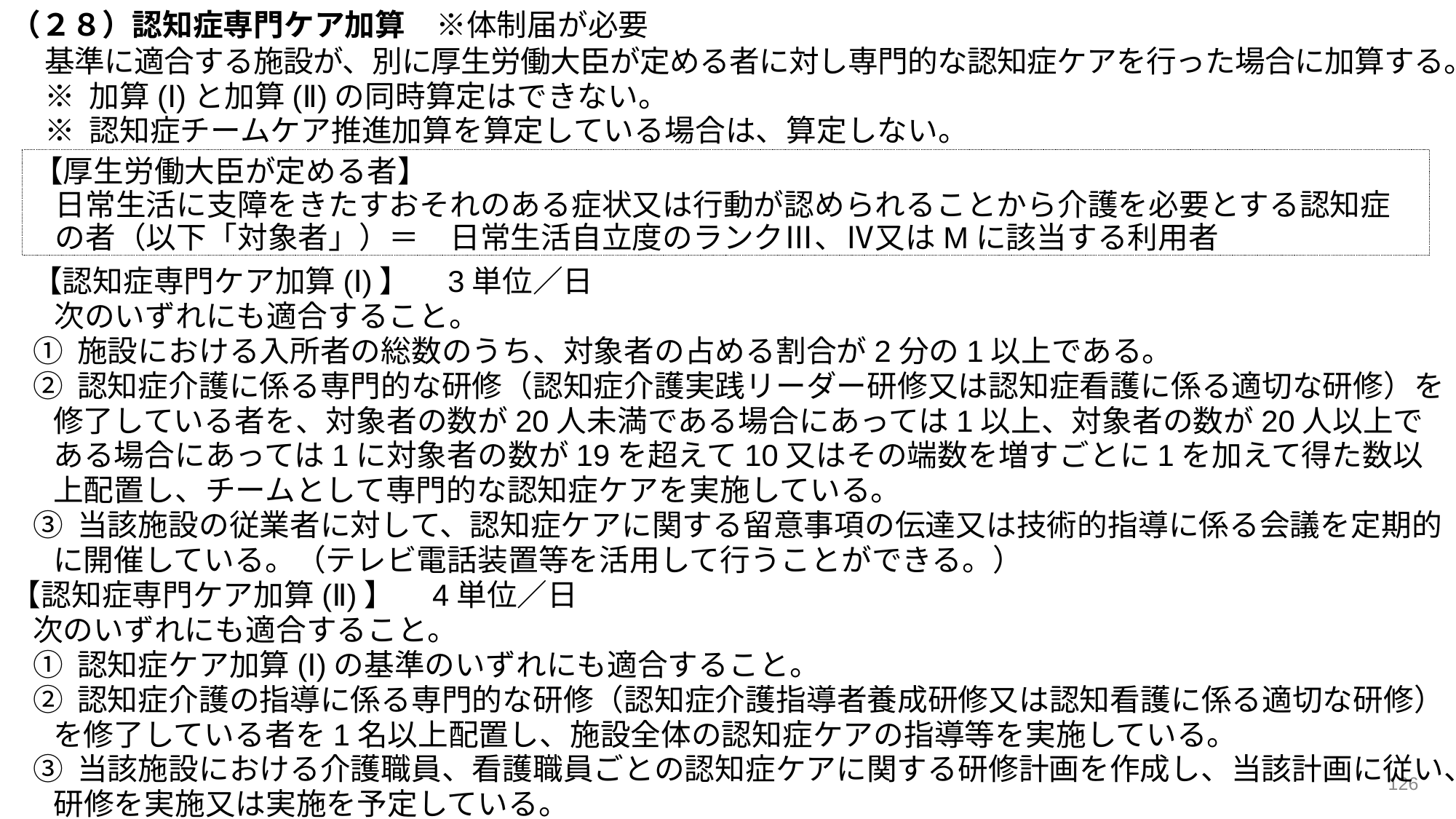

（２８）認知症専門ケア加算　※体制届が必要
基準に適合する施設が、別に厚生労働大臣が定める者に対し専門的な認知症ケアを行った場合に加算する。
※ 加算(Ⅰ)と加算(Ⅱ)の同時算定はできない。
※ 認知症チームケア推進加算を算定している場合は、算定しない。

【認知症専門ケア加算(Ⅰ)】　3単位／日
次のいずれにも適合すること。
① 施設における入所者の総数のうち、対象者の占める割合が2分の1以上である。
② 認知症介護に係る専門的な研修（認知症介護実践リーダー研修又は認知症看護に係る適切な研修）を修了している者を、対象者の数が20人未満である場合にあっては1以上、対象者の数が20人以上である場合にあっては1に対象者の数が19を超えて10又はその端数を増すごとに1を加えて得た数以上配置し、チームとして専門的な認知症ケアを実施している。
③ 当該施設の従業者に対して、認知症ケアに関する留意事項の伝達又は技術的指導に係る会議を定期的に開催している。（テレビ電話装置等を活用して行うことができる。）
【認知症専門ケア加算(Ⅱ)】　4単位／日
次のいずれにも適合すること。
① 認知症ケア加算(Ⅰ)の基準のいずれにも適合すること。
② 認知症介護の指導に係る専門的な研修（認知症介護指導者養成研修又は認知看護に係る適切な研修）を修了している者を1名以上配置し、施設全体の認知症ケアの指導等を実施している。
③ 当該施設における介護職員、看護職員ごとの認知症ケアに関する研修計画を作成し、当該計画に従い、研修を実施又は実施を予定している。
【厚生労働大臣が定める者】
日常生活に支障をきたすおそれのある症状又は行動が認められることから介護を必要とする認知症の者（以下「対象者」）＝　日常生活自立度のランクⅢ、Ⅳ又はMに該当する利用者
126